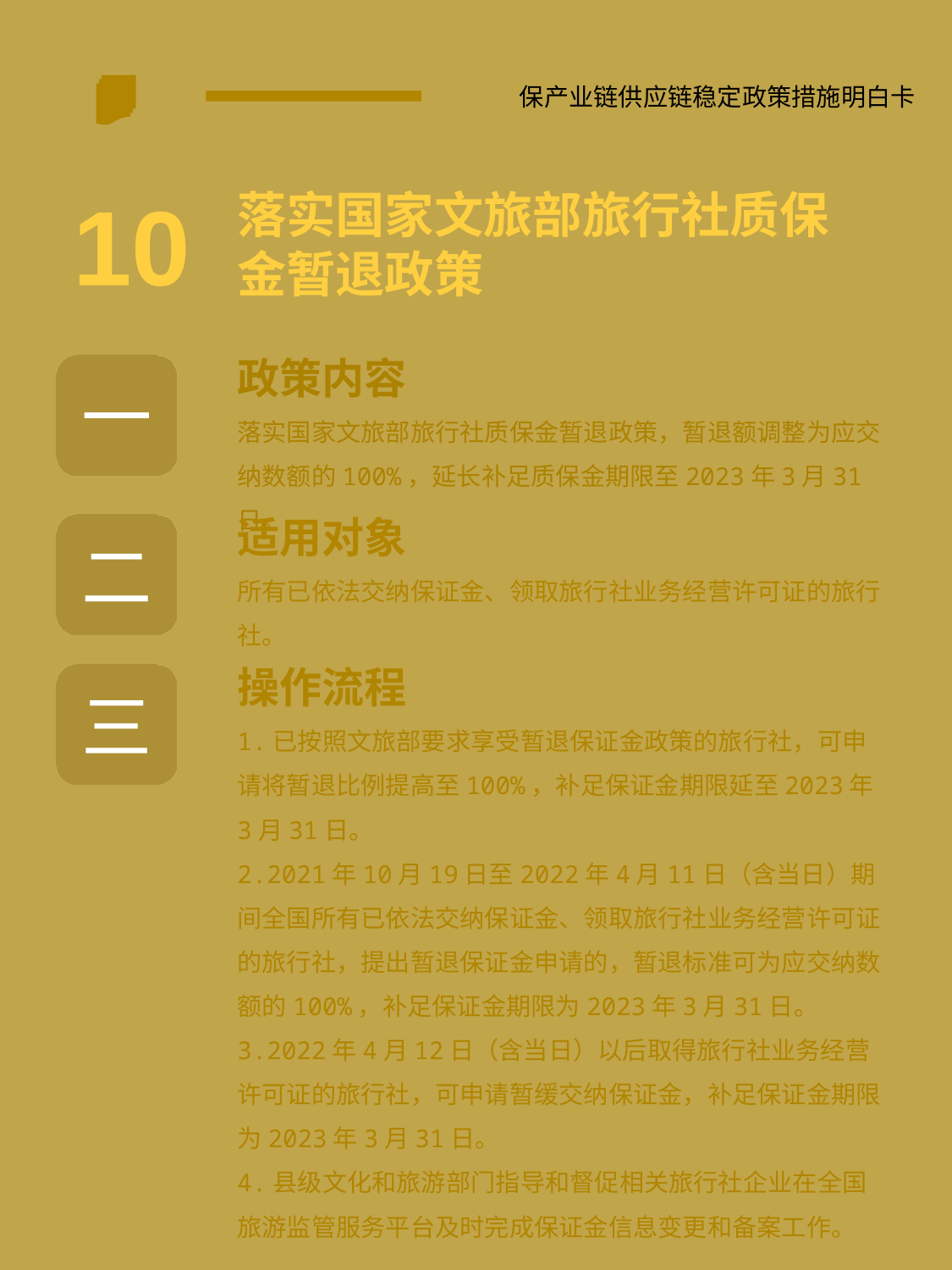

保产业链供应链稳定政策措施明白卡

10
落实国家文旅部旅行社质保金暂退政策
政策内容
落实国家文旅部旅行社质保金暂退政策，暂退额调整为应交纳数额的100%，延长补足质保金期限至2023年3月31日。
一
适用对象
所有已依法交纳保证金、领取旅行社业务经营许可证的旅行社。
二
操作流程
1.已按照文旅部要求享受暂退保证金政策的旅行社，可申请将暂退比例提高至100%，补足保证金期限延至2023年3月31日。
2.2021年10月19日至2022年4月11日（含当日）期间全国所有已依法交纳保证金、领取旅行社业务经营许可证的旅行社，提出暂退保证金申请的，暂退标准可为应交纳数额的100%，补足保证金期限为2023年3月31日。
3.2022年4月12日（含当日）以后取得旅行社业务经营许可证的旅行社，可申请暂缓交纳保证金，补足保证金期限为2023年3月31日。
4.县级文化和旅游部门指导和督促相关旅行社企业在全国旅游监管服务平台及时完成保证金信息变更和备案工作。
三